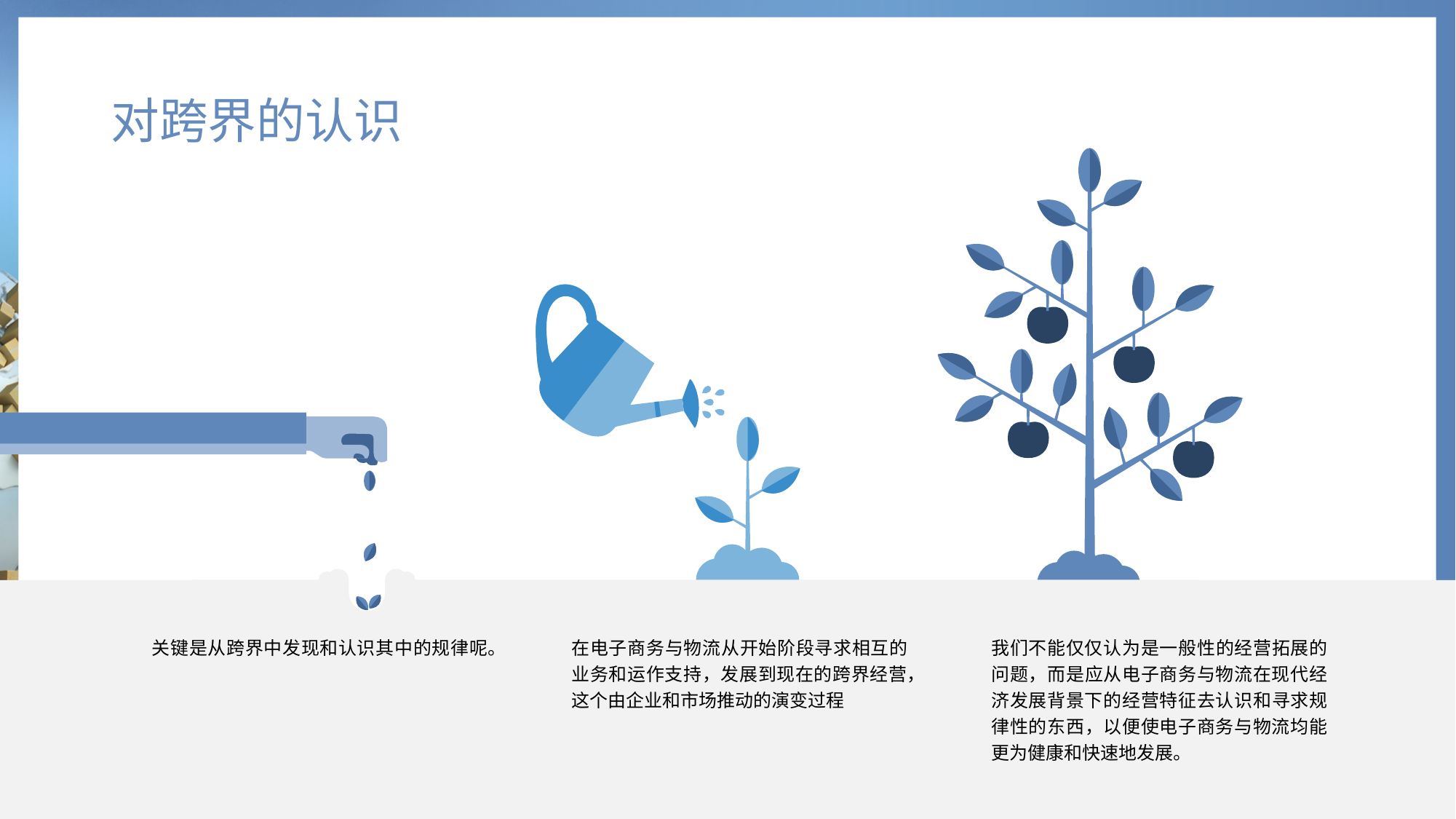

# 对跨界的认识

关键是从跨界中发现和认识其中的规律呢。

在电子商务与物流从开始阶段寻求相互的业务和运作支持，发展到现在的跨界经营，这个由企业和市场推动的演变过程

我们不能仅仅认为是一般性的经营拓展的问题，而是应从电子商务与物流在现代经济发展背景下的经营特征去认识和寻求规律性的东西，以便使电子商务与物流均能更为健康和快速地发展。